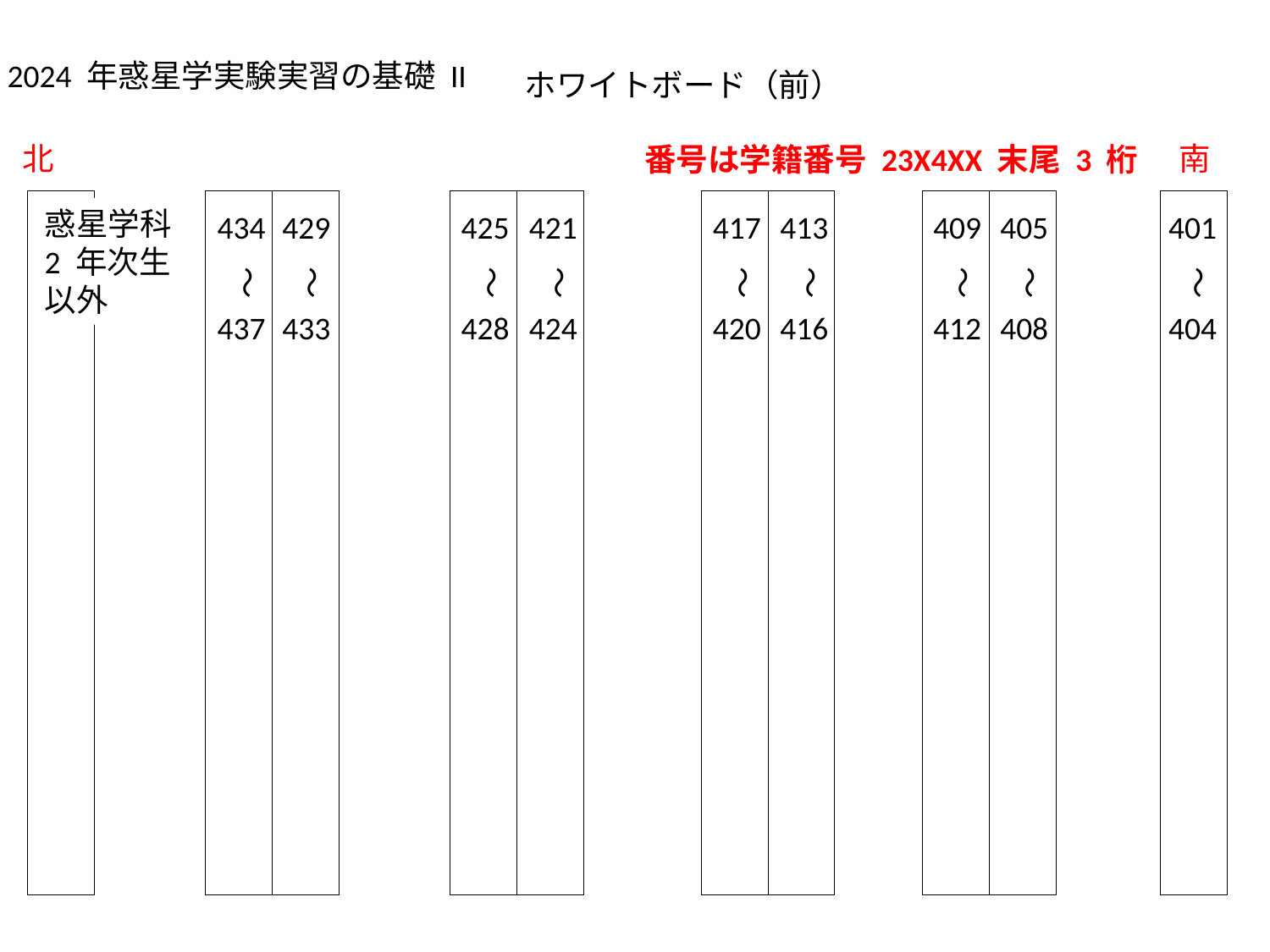

2024 年惑星学実験実習の基礎 II
ホワイトボード（前）
北
南
番号は学籍番号 23X4XX 末尾 3 桁

惑星学科
2 年次生
以外
434
429
425
421
417
413
409
405
401
使用しない
～
～
～
～
～
～
～
～
～
437
433
428
424
420
416
412
408
404